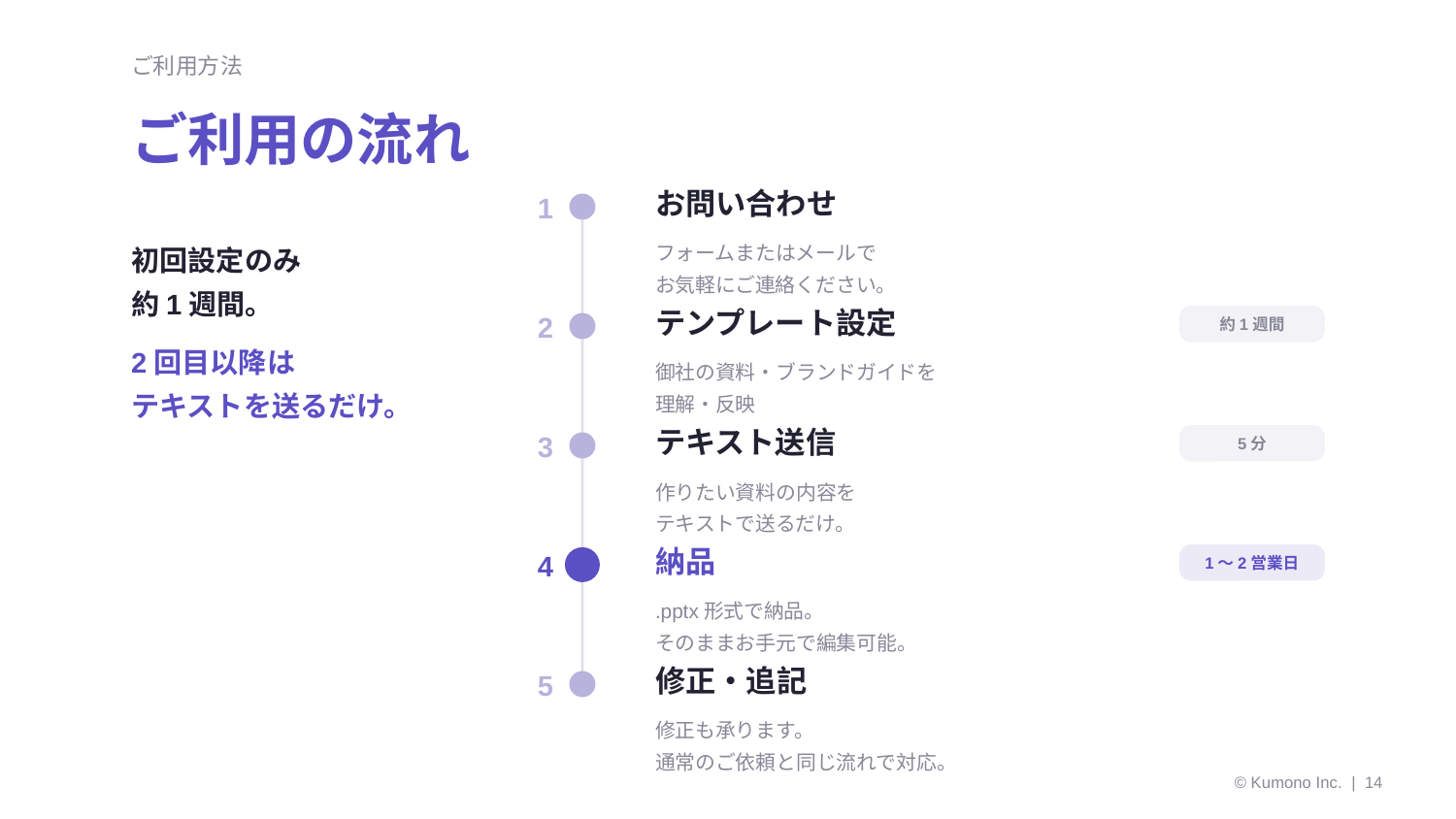

ご利用方法
ご利用の流れ
お問い合わせ
1

フォームまたはメールで
お気軽にご連絡ください。
初回設定のみ
約1週間。
テンプレート設定
2

約1週間

2回目以降は
テキストを送るだけ。
御社の資料・ブランドガイドを
理解・反映
テキスト送信
3

5分

作りたい資料の内容を
テキストで送るだけ。
納品
4

1〜2営業日

.pptx形式で納品。
そのままお手元で編集可能。
修正・追記
5

修正も承ります。
通常のご依頼と同じ流れで対応。
© Kumono Inc.  |  14